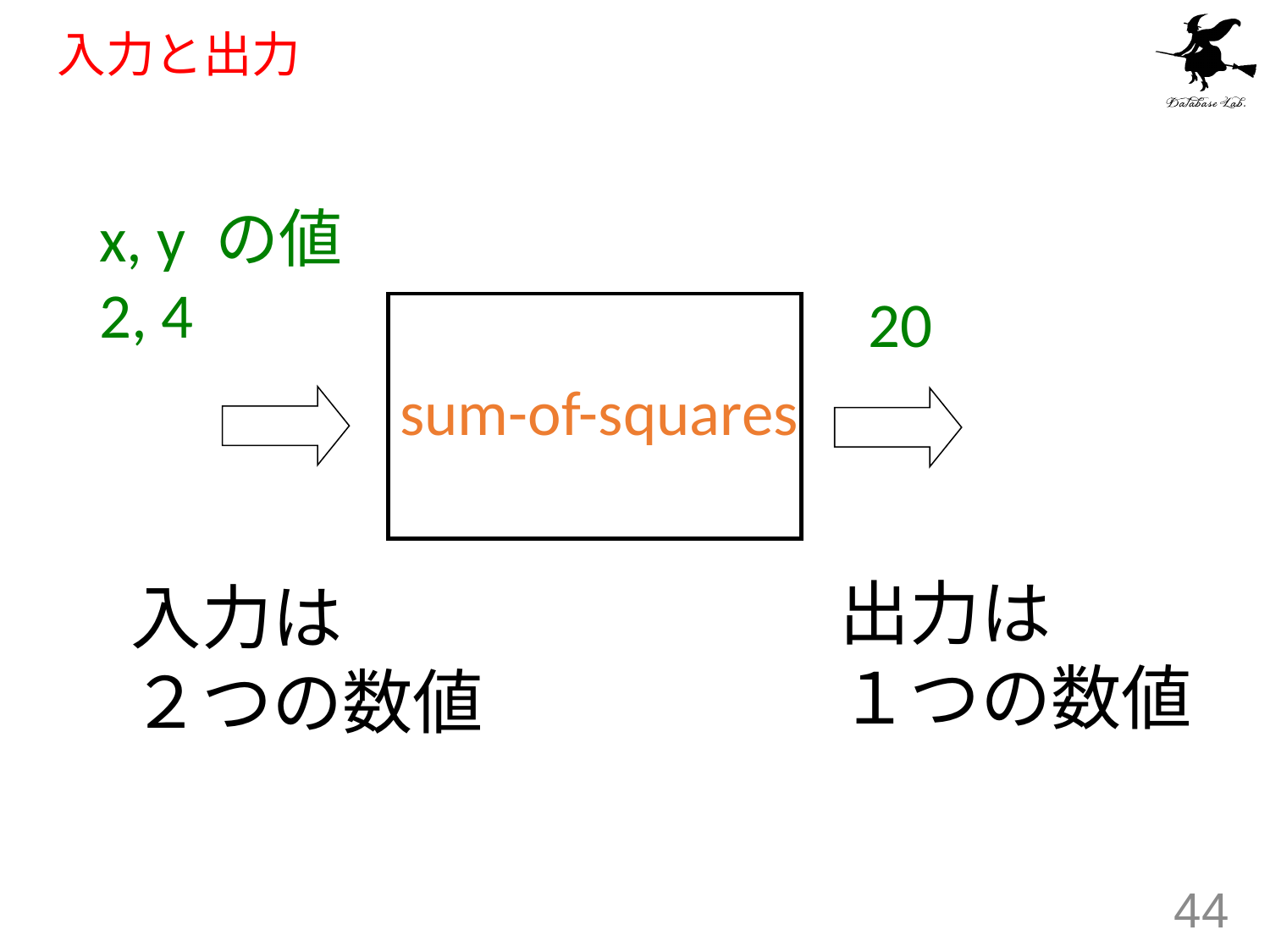

# 入力と出力
x, y の値
2, 4
20

sum-of-squares

出力は
１つの数値
入力は
２つの数値
44